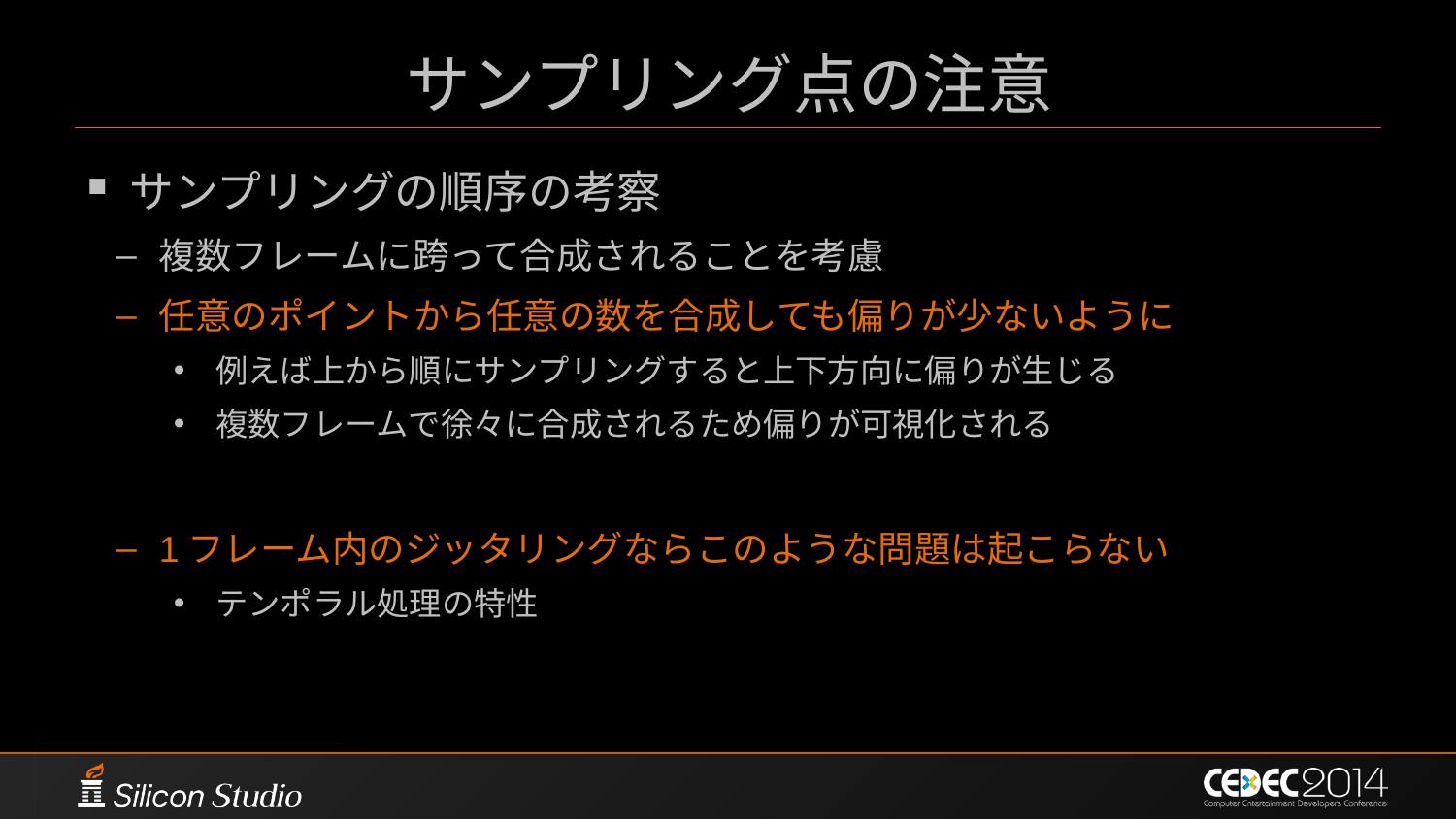

# サンプリング点の注意
サンプリングの順序の考察
複数フレームに跨って合成されることを考慮
任意のポイントから任意の数を合成しても偏りが少ないように
例えば上から順にサンプリングすると上下方向に偏りが生じる
複数フレームで徐々に合成されるため偏りが可視化される

1フレーム内のジッタリングならこのような問題は起こらない
テンポラル処理の特性